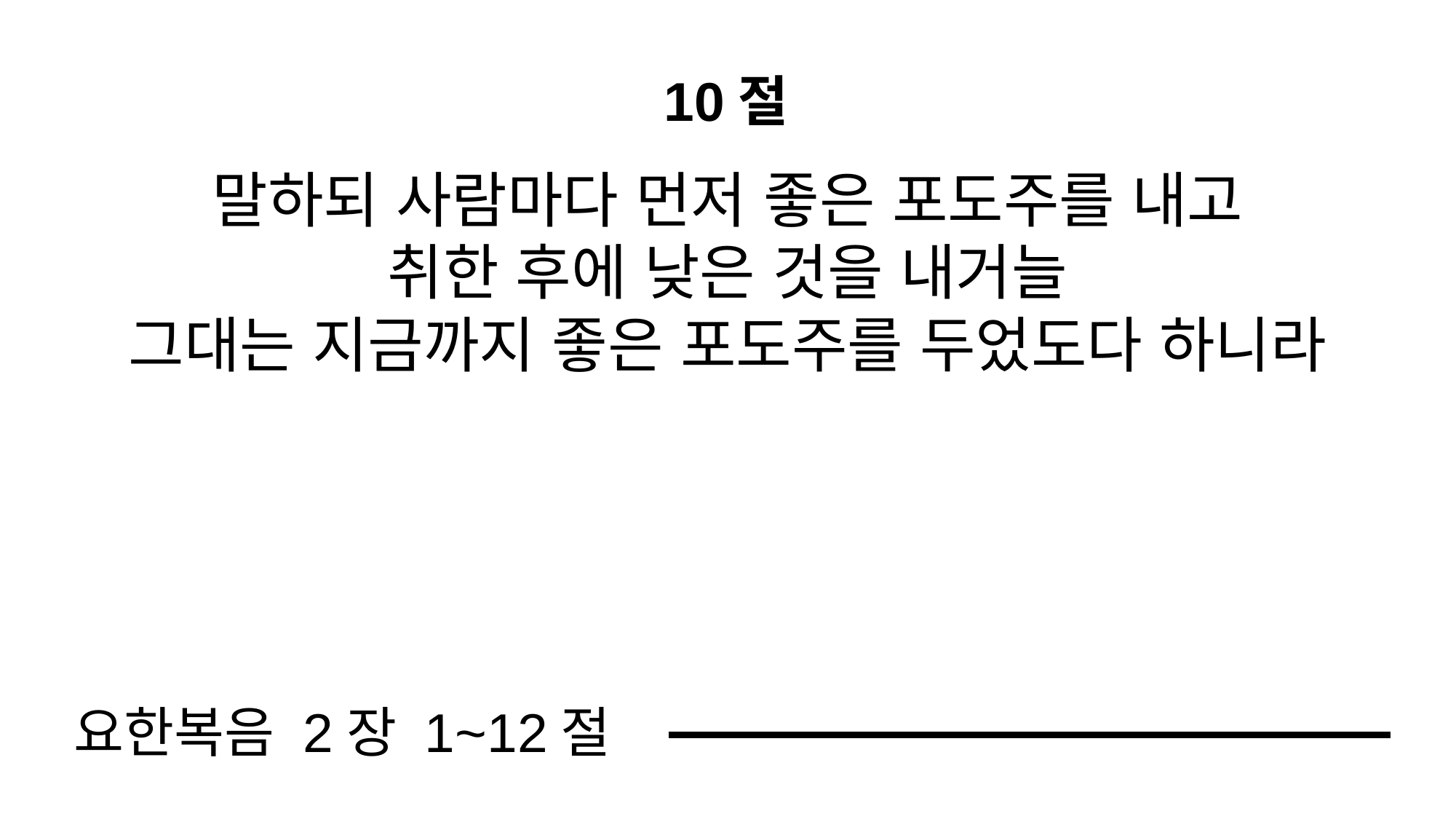

10절
말하되 사람마다 먼저 좋은 포도주를 내고
취한 후에 낮은 것을 내거늘
그대는 지금까지 좋은 포도주를 두었도다 하니라
요한복음 2장 1~12절